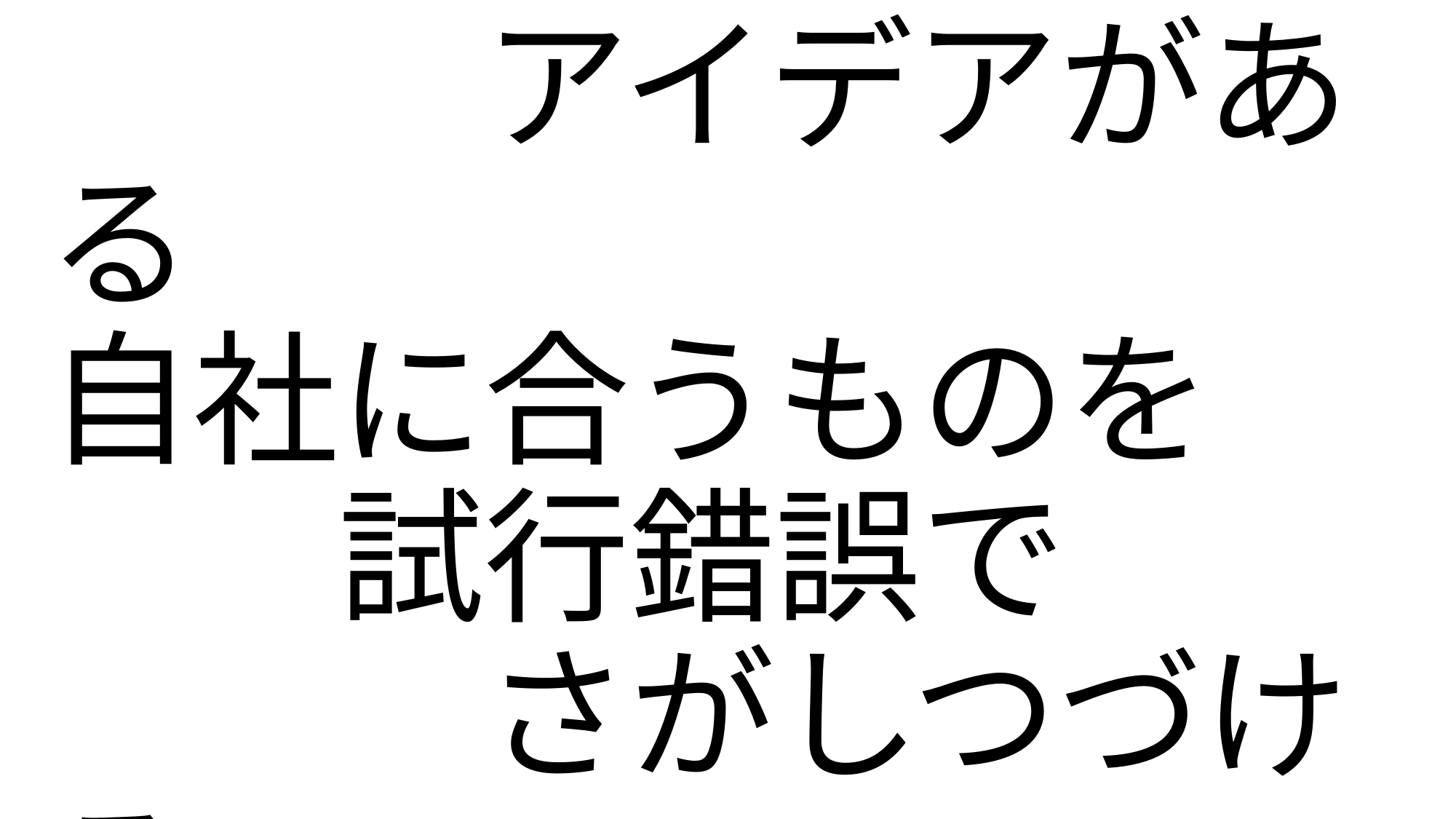

# いろいろな 　　　アイデアがある 自社に合うものを 　　試行錯誤で 　　　さがしつづける